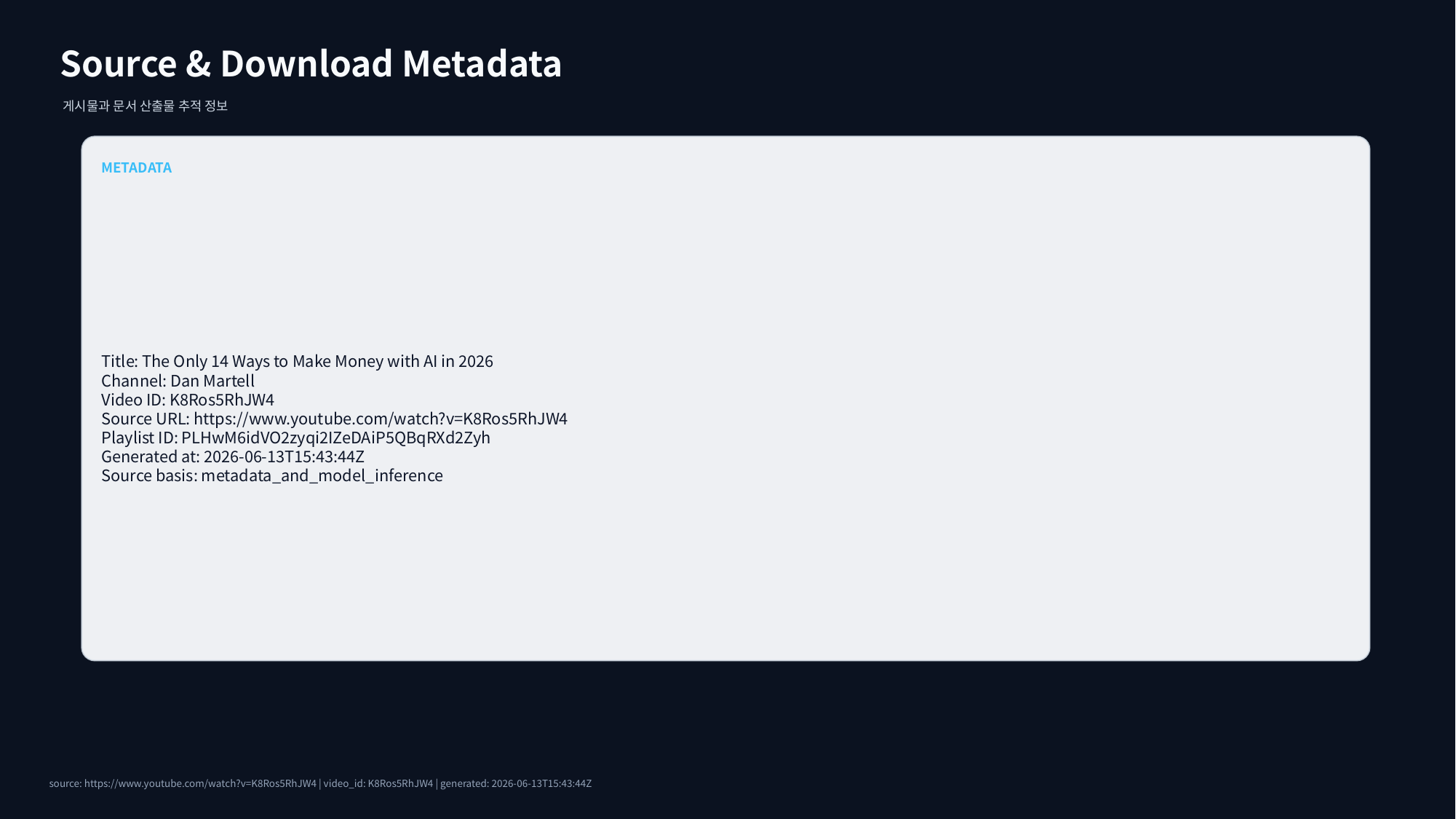

Source & Download Metadata
게시물과 문서 산출물 추적 정보

METADATA
Title: The Only 14 Ways to Make Money with AI in 2026
Channel: Dan Martell
Video ID: K8Ros5RhJW4
Source URL: https://www.youtube.com/watch?v=K8Ros5RhJW4
Playlist ID: PLHwM6idVO2zyqi2IZeDAiP5QBqRXd2Zyh
Generated at: 2026-06-13T15:43:44Z
Source basis: metadata_and_model_inference
source: https://www.youtube.com/watch?v=K8Ros5RhJW4 | video_id: K8Ros5RhJW4 | generated: 2026-06-13T15:43:44Z